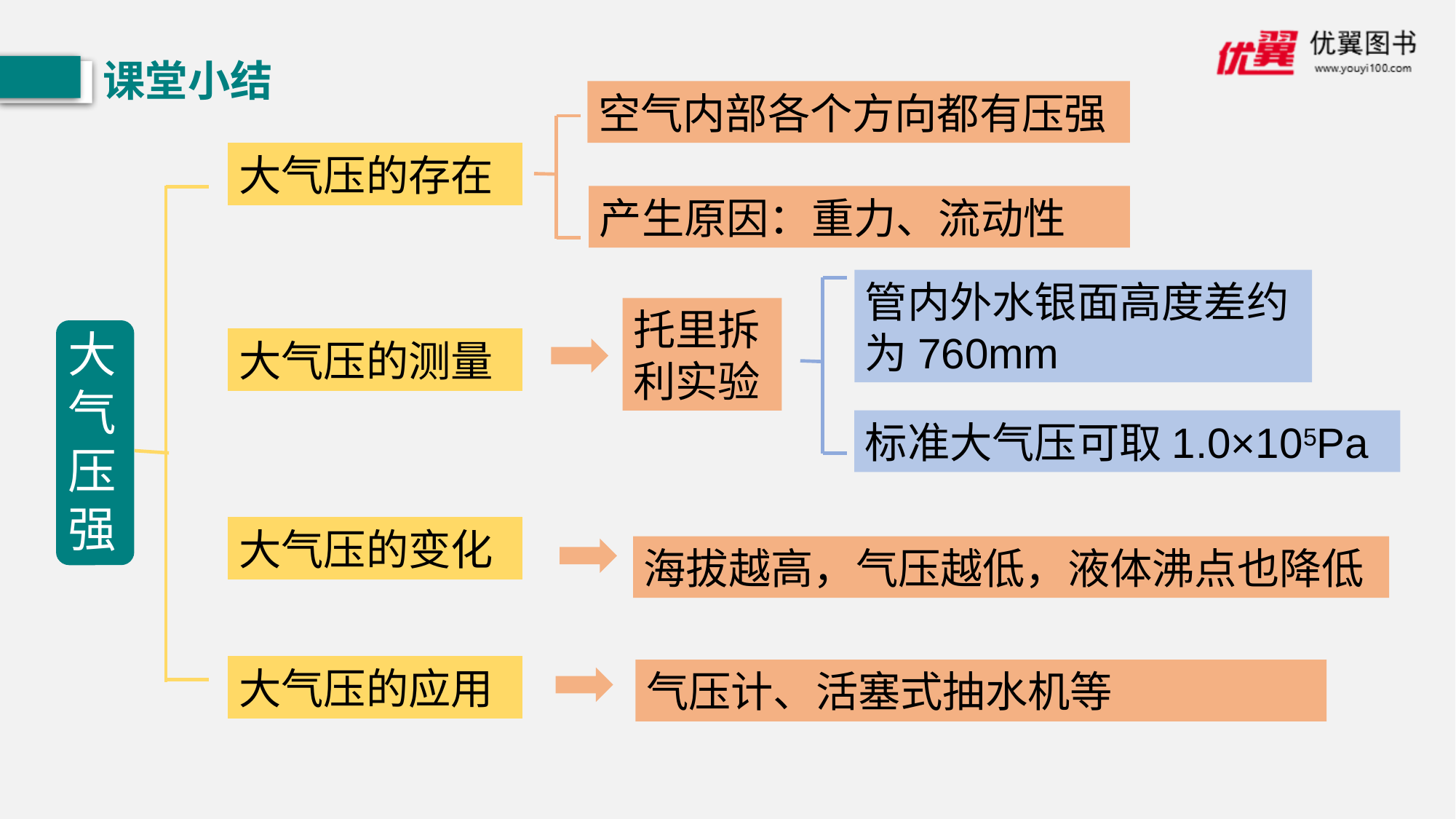

课堂小结

空气内部各个方向都有压强
大气压的存在
产生原因：重力、流动性
管内外水银面高度差约为760mm
托里拆利实验
大气压强
大气压的测量

标准大气压可取1.0×105Pa
大气压的变化
海拔越高，气压越低，液体沸点也降低

大气压的应用
气压计、活塞式抽水机等